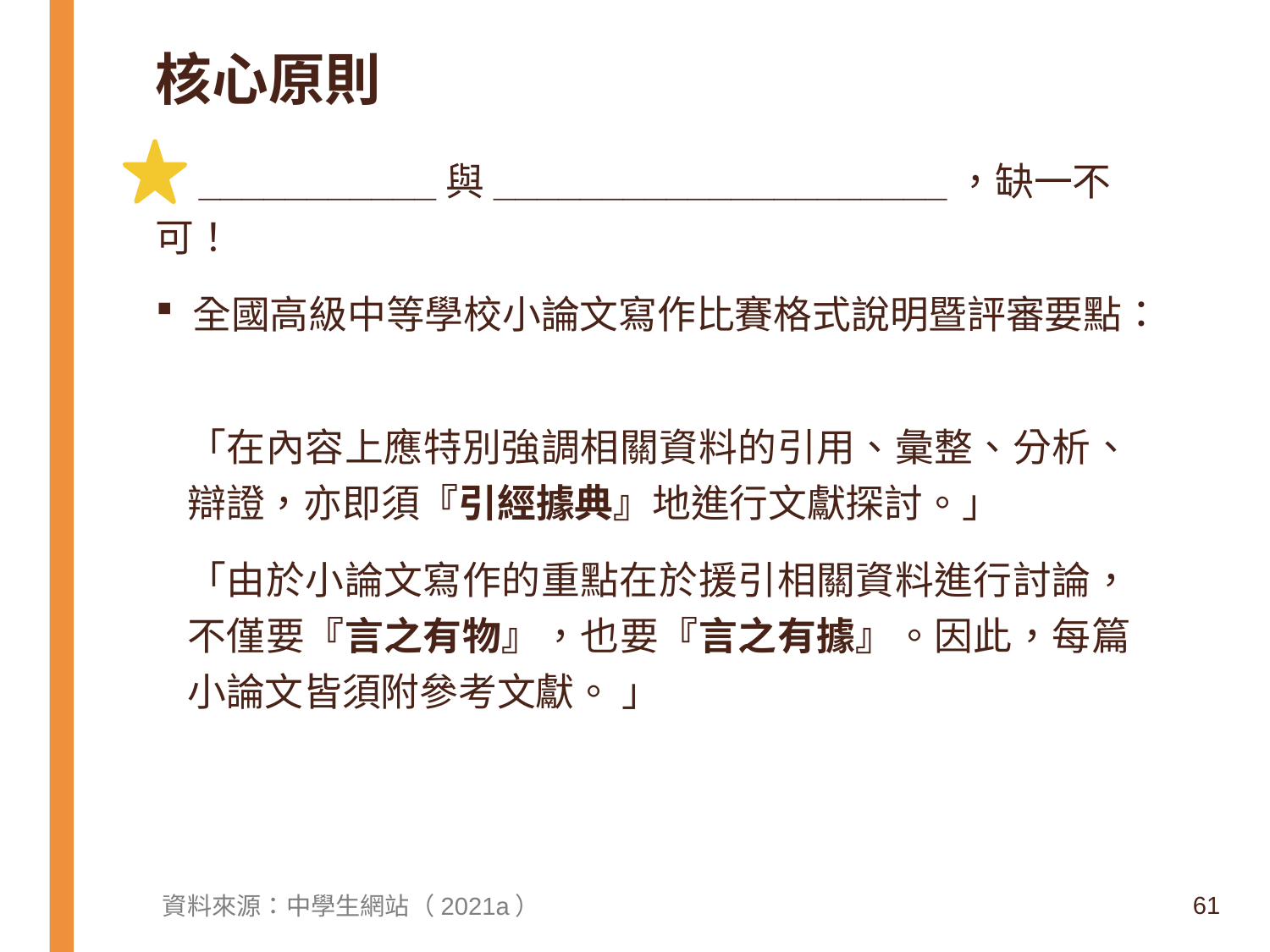

# 核心原則

    ___________與_____________________，缺一不可！
全國高級中等學校小論文寫作比賽格式說明暨評審要點：
「在內容上應特別強調相關資料的引用、彙整、分析、辯證，亦即須『引經據典』地進行文獻探討。」
「由於小論文寫作的重點在於援引相關資料進行討論，不僅要『言之有物』，也要『言之有據』。因此，每篇小論文皆須附參考文獻。 」

61
資料來源：中學生網站（2021a）